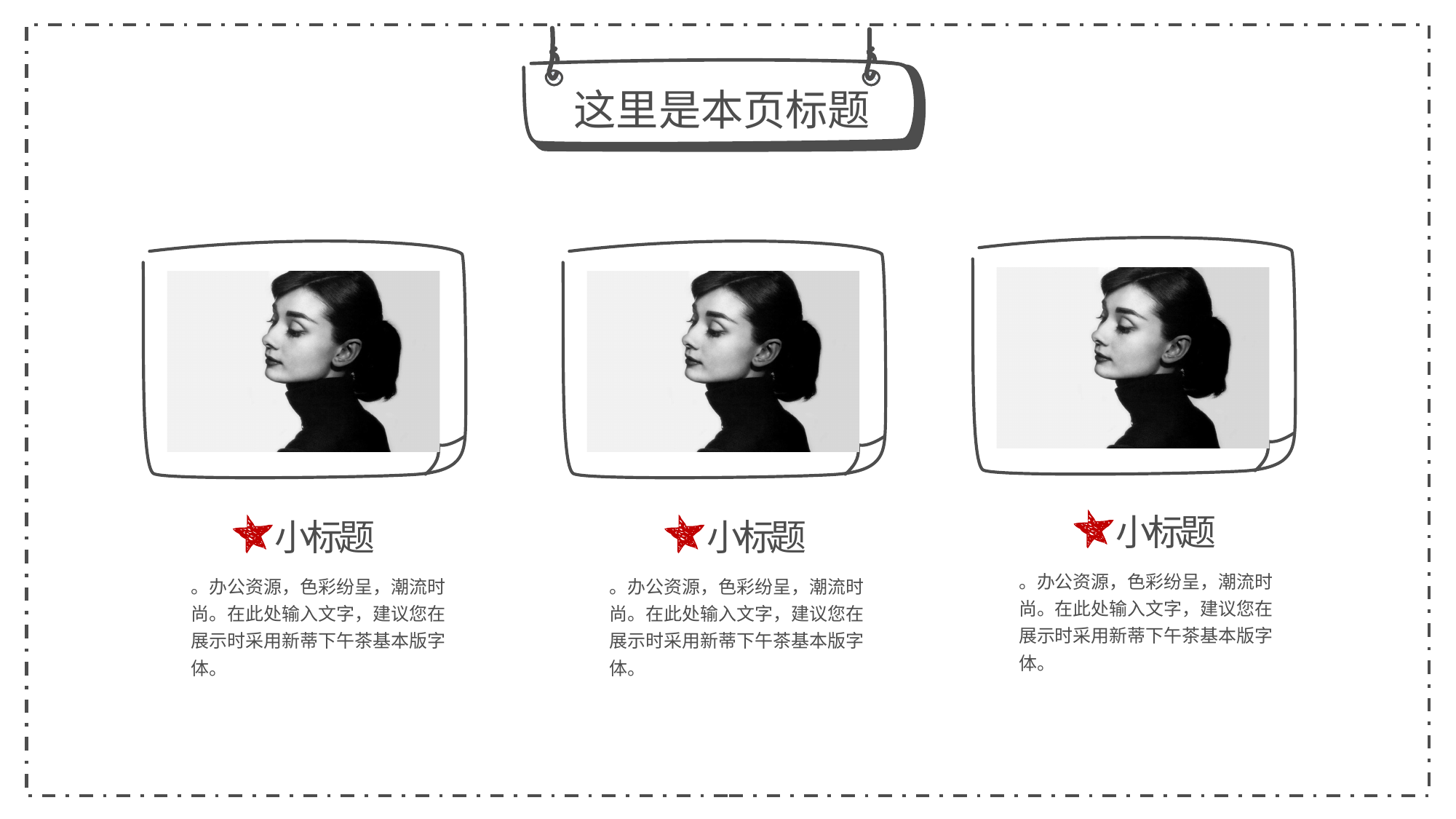

这里是本页标题

小标题
小标题
小标题

。办公资源，色彩纷呈，潮流时尚。在此处输入文字，建议您在展示时采用新蒂下午茶基本版字体。
。办公资源，色彩纷呈，潮流时尚。在此处输入文字，建议您在展示时采用新蒂下午茶基本版字体。
。办公资源，色彩纷呈，潮流时尚。在此处输入文字，建议您在展示时采用新蒂下午茶基本版字体。